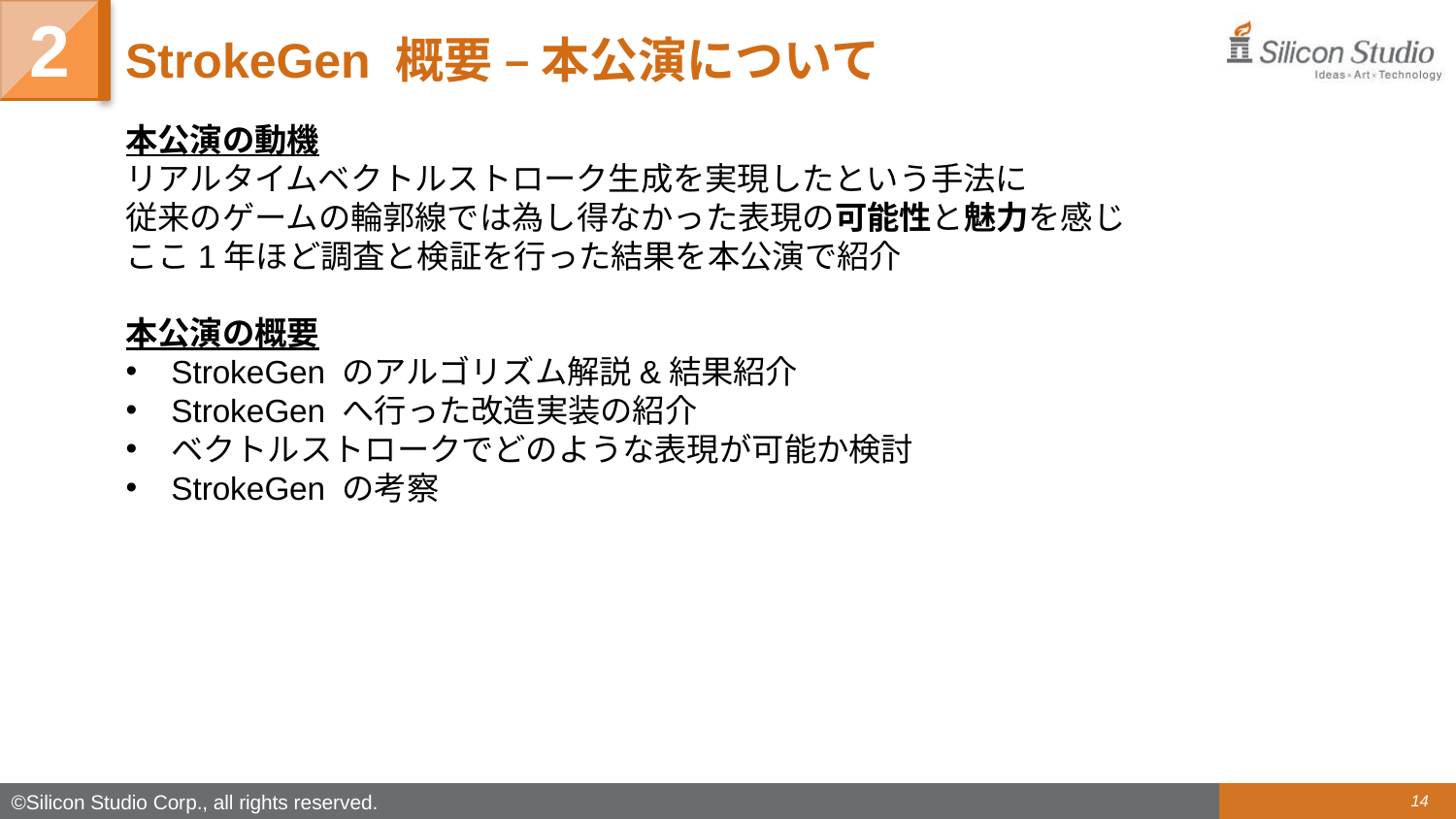

2
# StrokeGen 概要 – 本公演について
本公演の動機
リアルタイムベクトルストローク生成を実現したという手法に
従来のゲームの輪郭線では為し得なかった表現の可能性と魅力を感じ
ここ1年ほど調査と検証を行った結果を本公演で紹介

本公演の概要
StrokeGen のアルゴリズム解説&結果紹介
StrokeGen へ行った改造実装の紹介
ベクトルストロークでどのような表現が可能か検討
StrokeGen の考察